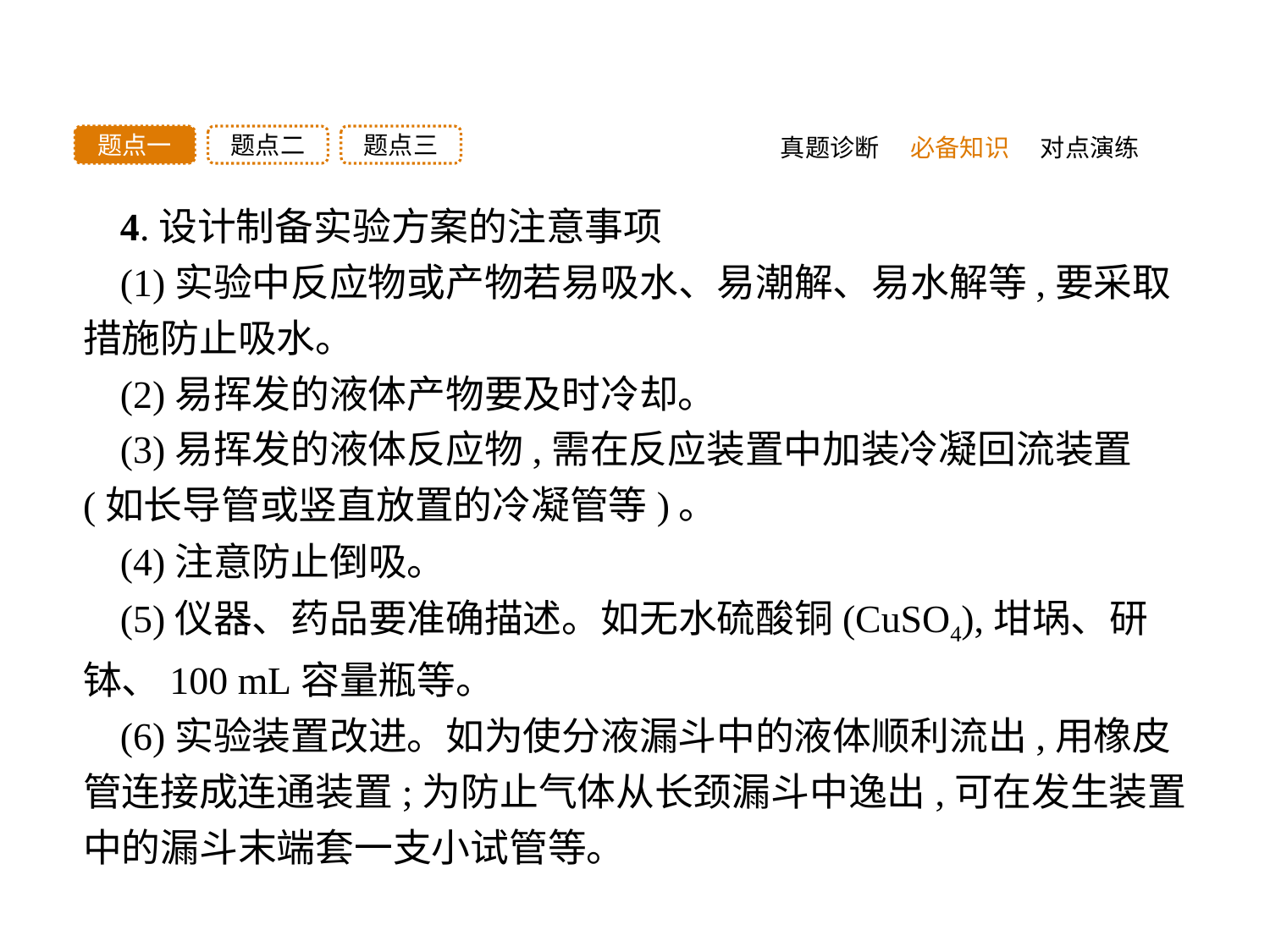

题点三
题点二
题点一
真题诊断
必备知识
对点演练
4.设计制备实验方案的注意事项
(1)实验中反应物或产物若易吸水、易潮解、易水解等,要采取措施防止吸水。
(2)易挥发的液体产物要及时冷却。
(3)易挥发的液体反应物,需在反应装置中加装冷凝回流装置(如长导管或竖直放置的冷凝管等)。
(4)注意防止倒吸。
(5)仪器、药品要准确描述。如无水硫酸铜(CuSO4),坩埚、研钵、100 mL容量瓶等。
(6)实验装置改进。如为使分液漏斗中的液体顺利流出,用橡皮管连接成连通装置;为防止气体从长颈漏斗中逸出,可在发生装置中的漏斗末端套一支小试管等。